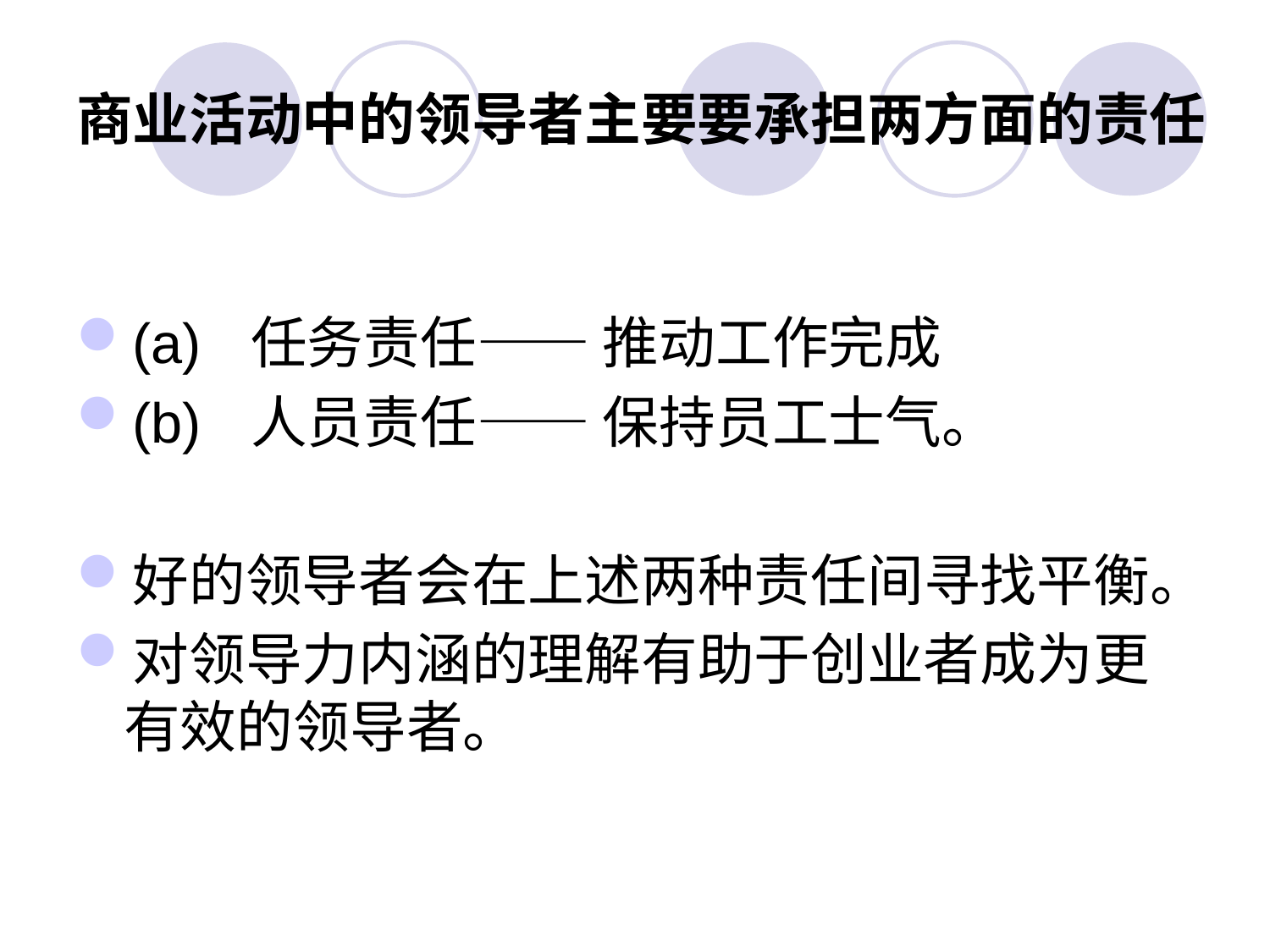

# 商业活动中的领导者主要要承担两方面的责任

(a)	任务责任—— 推动工作完成
(b)	人员责任—— 保持员工士气。

好的领导者会在上述两种责任间寻找平衡。
对领导力内涵的理解有助于创业者成为更有效的领导者。